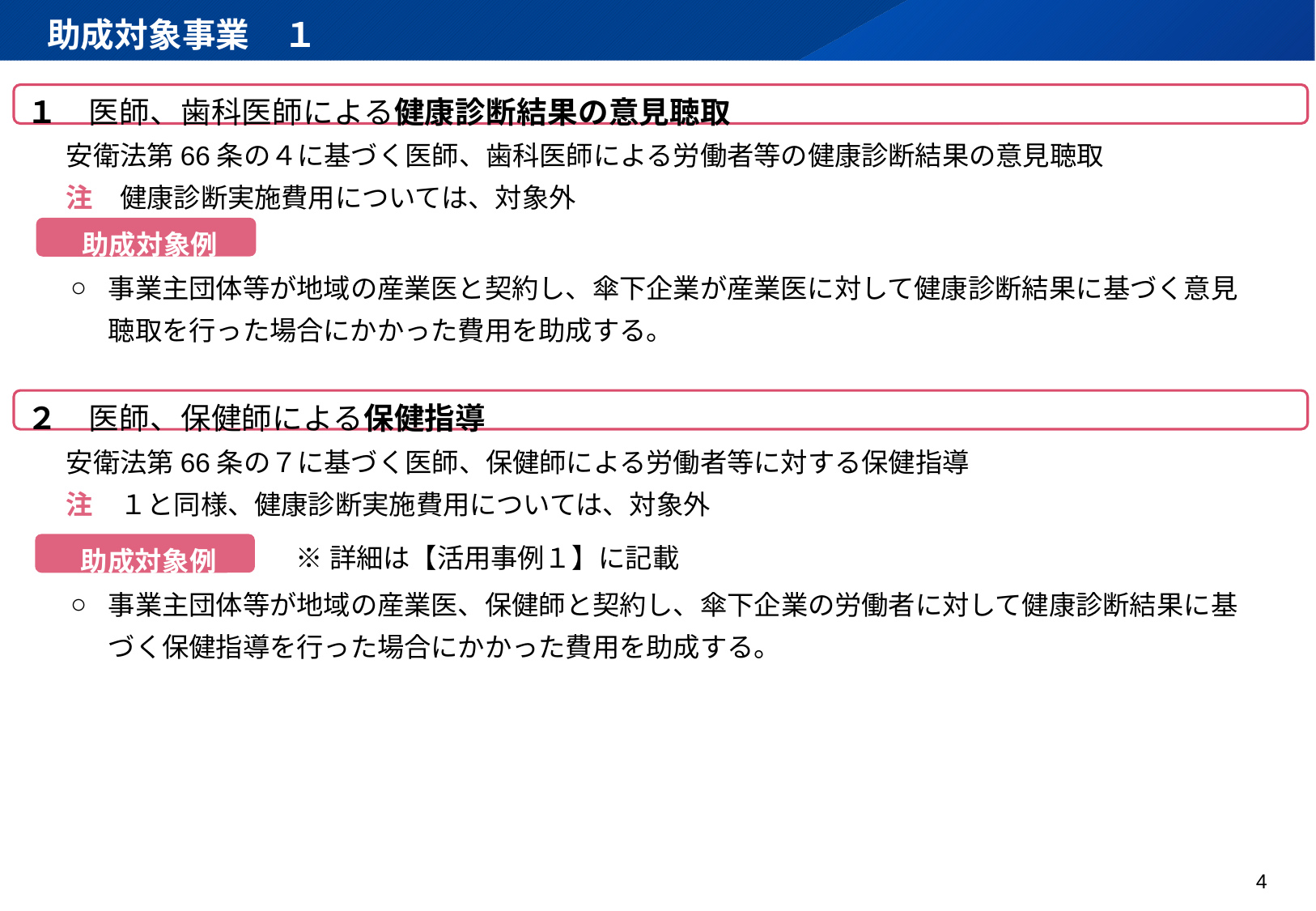

助成対象事業　１
１　医師、歯科医師による健康診断結果の意見聴取
安衛法第66条の４に基づく医師、歯科医師による労働者等の健康診断結果の意見聴取
注　健康診断実施費用については、対象外
助成対象例
事業主団体等が地域の産業医と契約し、傘下企業が産業医に対して健康診断結果に基づく意見聴取を行った場合にかかった費用を助成する。
２　医師、保健師による保健指導
安衛法第66条の７に基づく医師、保健師による労働者等に対する保健指導
注　１と同様、健康診断実施費用については、対象外
助成対象例
※詳細は【活用事例１】に記載
事業主団体等が地域の産業医、保健師と契約し、傘下企業の労働者に対して健康診断結果に基づく保健指導を行った場合にかかった費用を助成する。
4